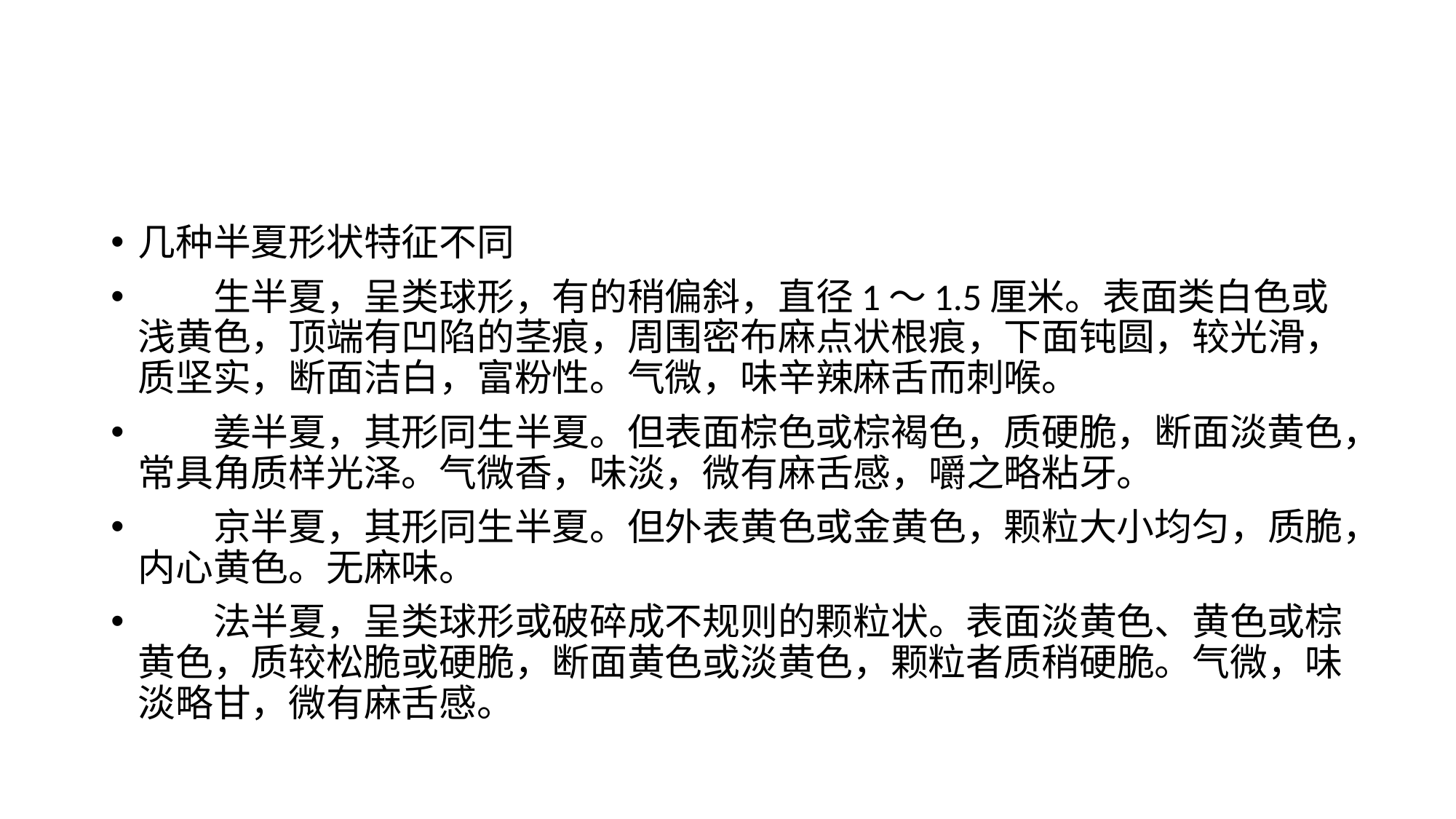

#
几种半夏形状特征不同
　　生半夏，呈类球形，有的稍偏斜，直径1～1.5厘米。表面类白色或浅黄色，顶端有凹陷的茎痕，周围密布麻点状根痕，下面钝圆，较光滑，质坚实，断面洁白，富粉性。气微，味辛辣麻舌而刺喉。
　　姜半夏，其形同生半夏。但表面棕色或棕褐色，质硬脆，断面淡黄色，常具角质样光泽。气微香，味淡，微有麻舌感，嚼之略粘牙。
　　京半夏，其形同生半夏。但外表黄色或金黄色，颗粒大小均匀，质脆，内心黄色。无麻味。
　　法半夏，呈类球形或破碎成不规则的颗粒状。表面淡黄色、黄色或棕黄色，质较松脆或硬脆，断面黄色或淡黄色，颗粒者质稍硬脆。气微，味淡略甘，微有麻舌感。